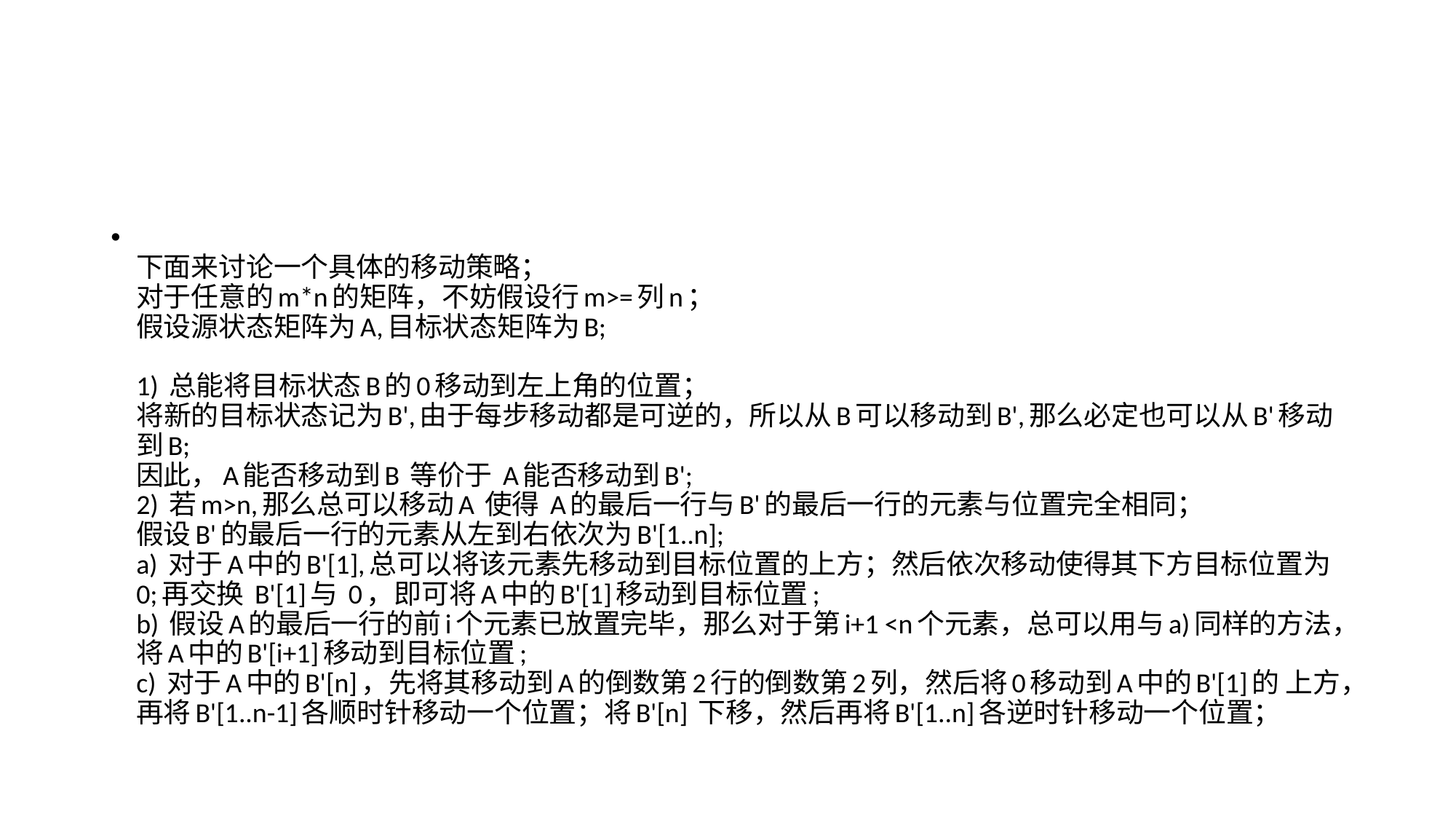

#
下面来讨论一个具体的移动策略； 
对于任意的m*n的矩阵，不妨假设行m>=列n； 
假设源状态矩阵为A,目标状态矩阵为B; 
1) 总能将目标状态B的0移动到左上角的位置； 
将新的目标状态记为B',由于每步移动都是可逆的，所以从B可以移动到B',那么必定也可以从B'移动到B; 
因此，A能否移动到B 等价于 A能否移动到B'; 
2) 若m>n,那么总可以移动A 使得 A的最后一行与B'的最后一行的元素与位置完全相同； 
假设B'的最后一行的元素从左到右依次为B'[1..n]; 
a) 对于A中的B'[1],总可以将该元素先移动到目标位置的上方；然后依次移动使得其下方目标位置为0;再交换 B'[1]与 0，即可将A中的B'[1]移动到目标位置; 
b) 假设A的最后一行的前i个元素已放置完毕，那么对于第i+1 <n个元素，总可以用与a)同样的方法，将A中的B'[i+1]移动到目标位置; 
c) 对于A中的B'[n]，先将其移动到A的倒数第2行的倒数第2列，然后将0移动到A中的B'[1]的 上方，再将B'[1..n-1]各顺时针移动一个位置；将B'[n] 下移，然后再将B'[1..n]各逆时针移动一个位置；